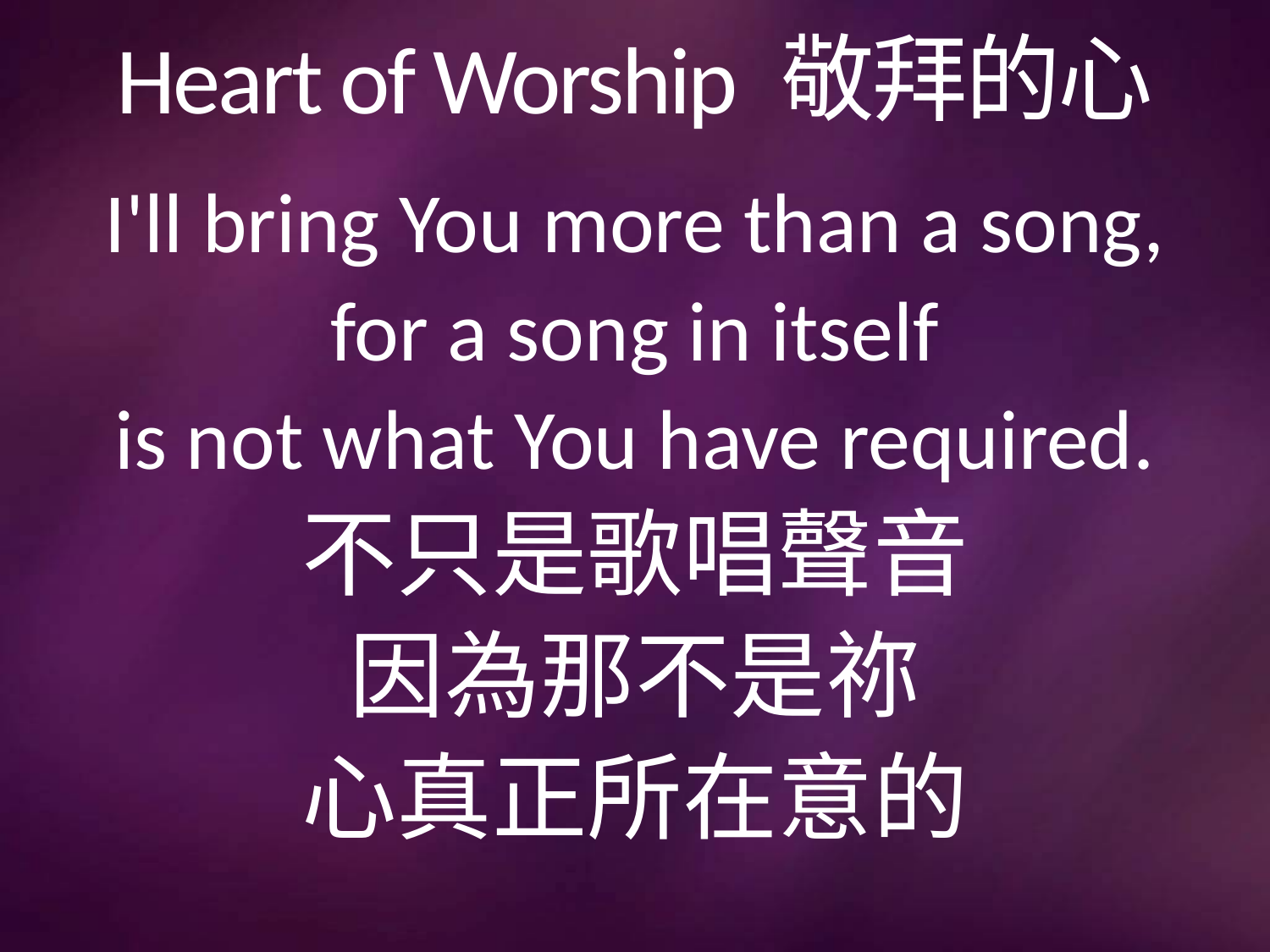

# Heart of Worship 敬拜的心
I'll bring You more than a song,
for a song in itself
is not what You have required.
不只是歌唱聲音
因為那不是祢
心真正所在意的